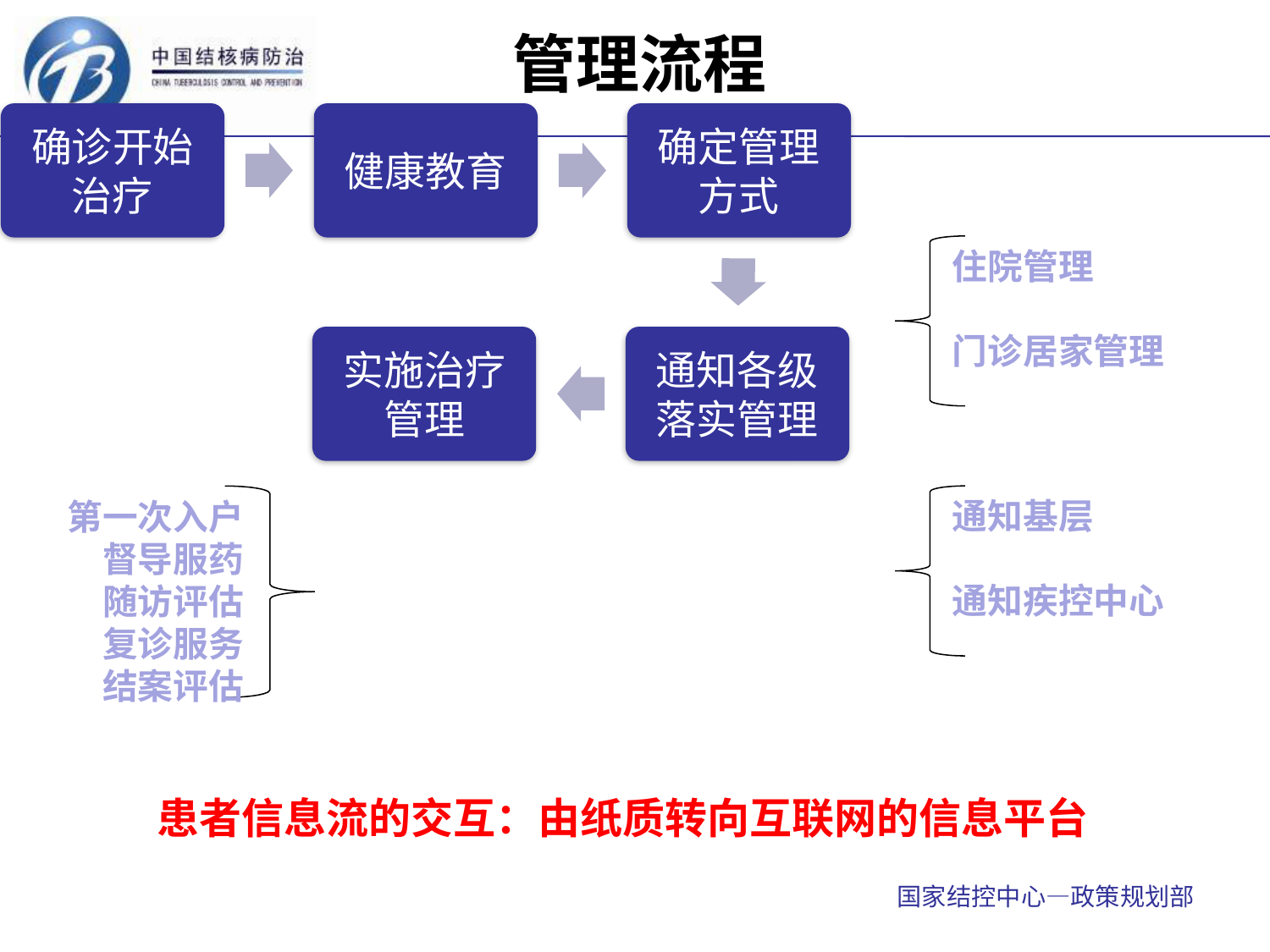

管理流程
确诊开始治疗

健康教育

确定管理方式

通知各级落实管理

实施治疗管理
住院管理

门诊居家管理
第一次入户
督导服药
随访评估
复诊服务
结案评估
通知基层

通知疾控中心
患者信息流的交互：由纸质转向互联网的信息平台